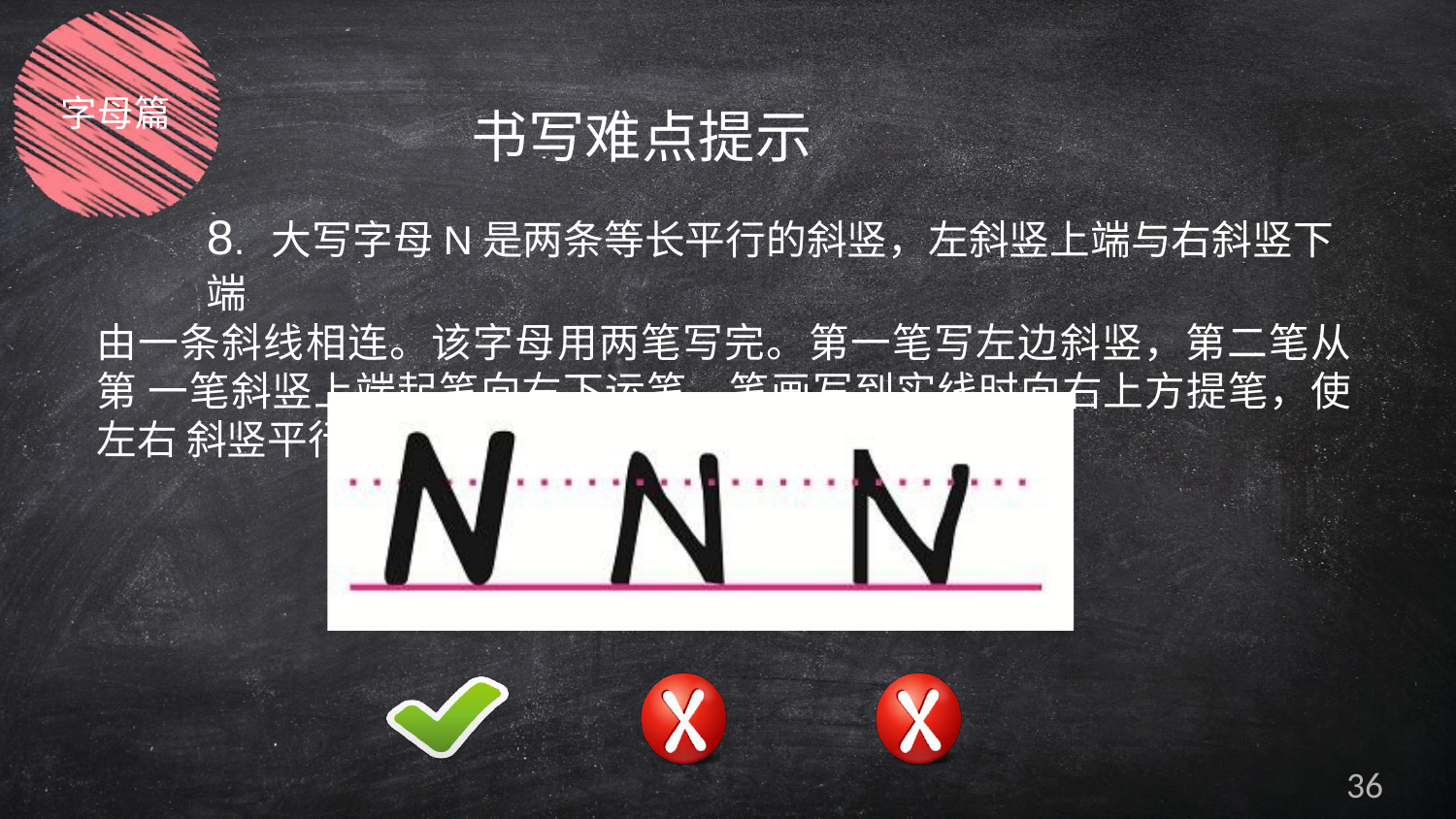

字母篇
# 书写难点提示
8. 大写字母N是两条等长平行的斜竖，左斜竖上端与右斜竖下端
由一条斜线相连。该字母用两笔写完。第一笔写左边斜竖，第二笔从第 一笔斜竖上端起笔向右下运笔，笔画写到实线时向右上方提笔，使左右 斜竖平行。

36